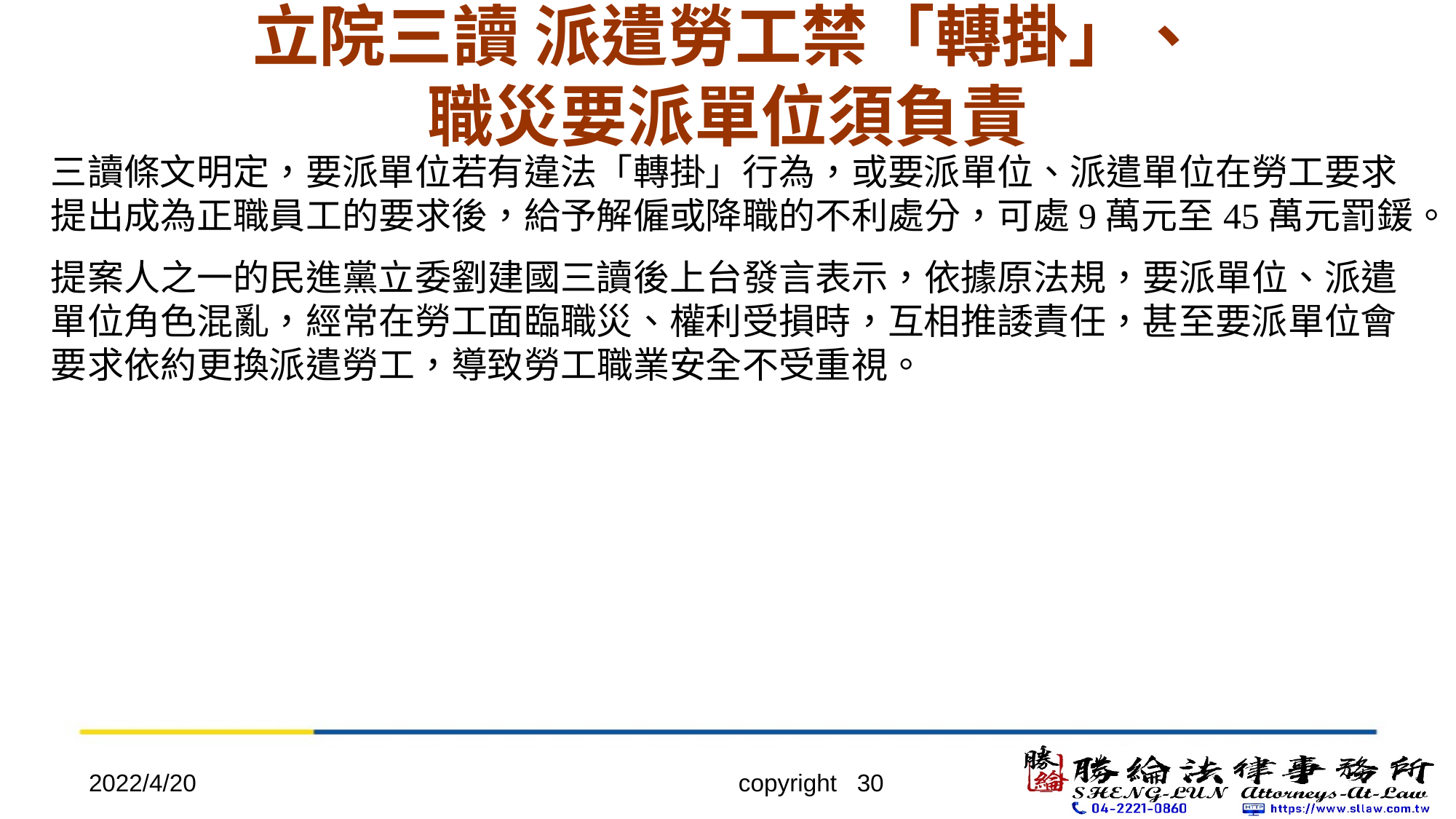

# 立院三讀 派遣勞工禁「轉掛」、職災要派單位須負責

三讀條文明定，要派單位若有違法「轉掛」行為，或要派單位、派遣單位在勞工要求提出成為正職員工的要求後，給予解僱或降職的不利處分，可處9萬元至45萬元罰鍰。

提案人之一的民進黨立委劉建國三讀後上台發言表示，依據原法規，要派單位、派遣單位角色混亂，經常在勞工面臨職災、權利受損時，互相推諉責任，甚至要派單位會要求依約更換派遣勞工，導致勞工職業安全不受重視。

2022/4/20
copyright   30